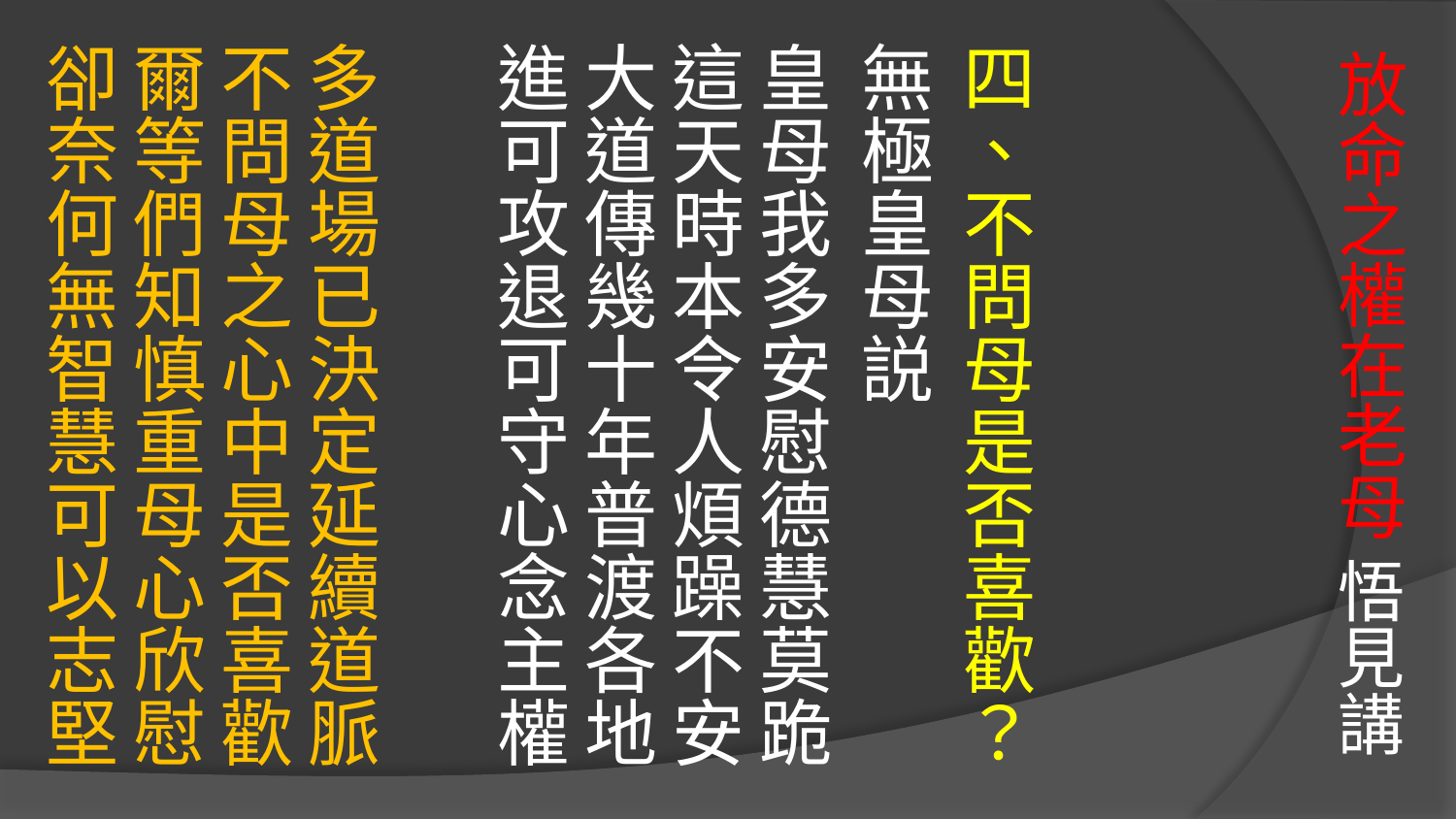

# 放命之權在老母 悟見講
四、不問母是否喜歡？
無極皇母説
皇母我多安慰德慧莫跪 這天時本令人煩躁不安
大道傳幾十年普渡各地 進可攻退可守心念主權
多道場已決定延續道脈 不問母之心中是否喜歡
爾等們知慎重母心欣慰 卻奈何無智慧可以志堅